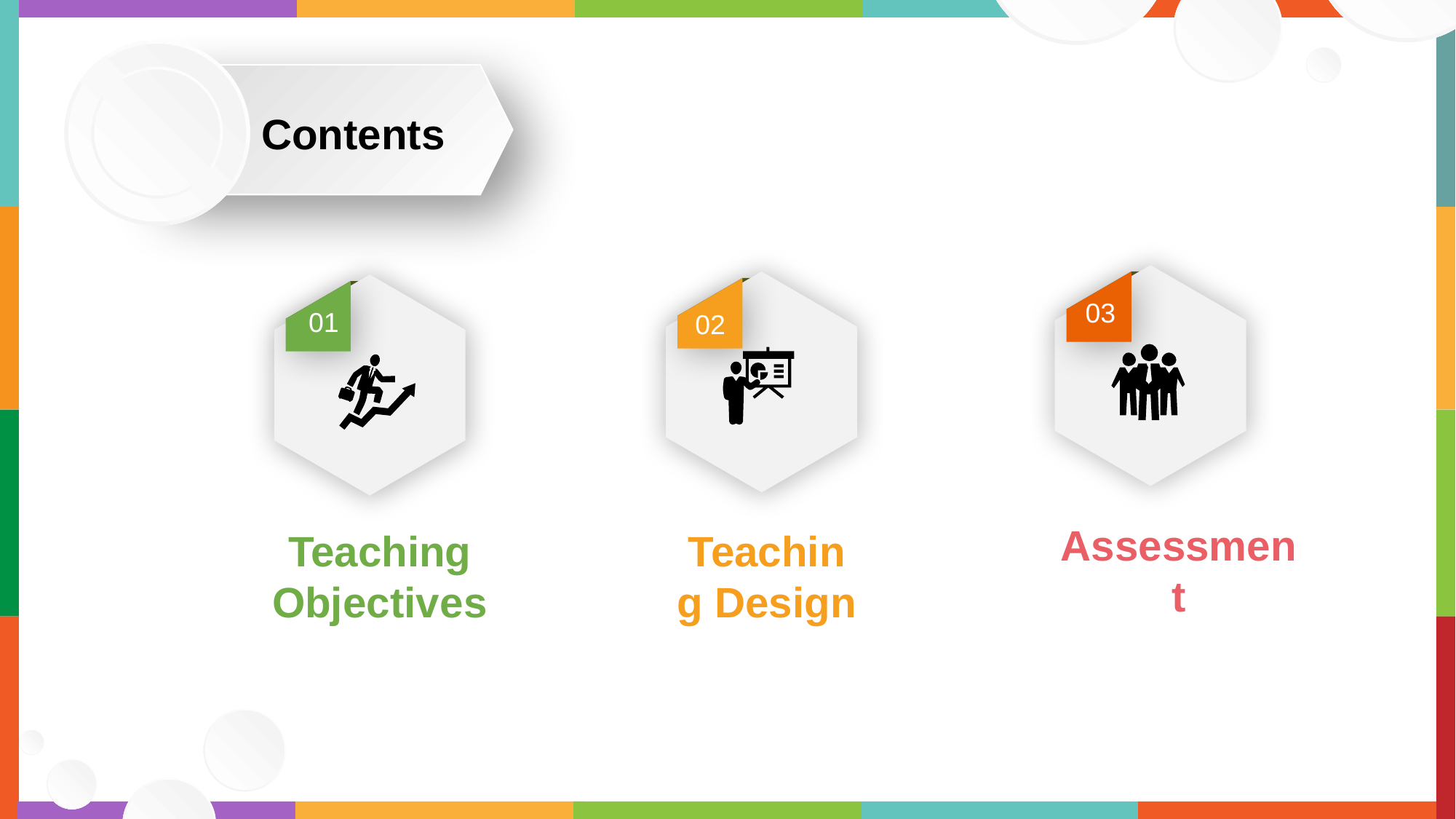

Contents

03

02

01

Assessment
Teaching Objectives
Teaching Design

延迟符